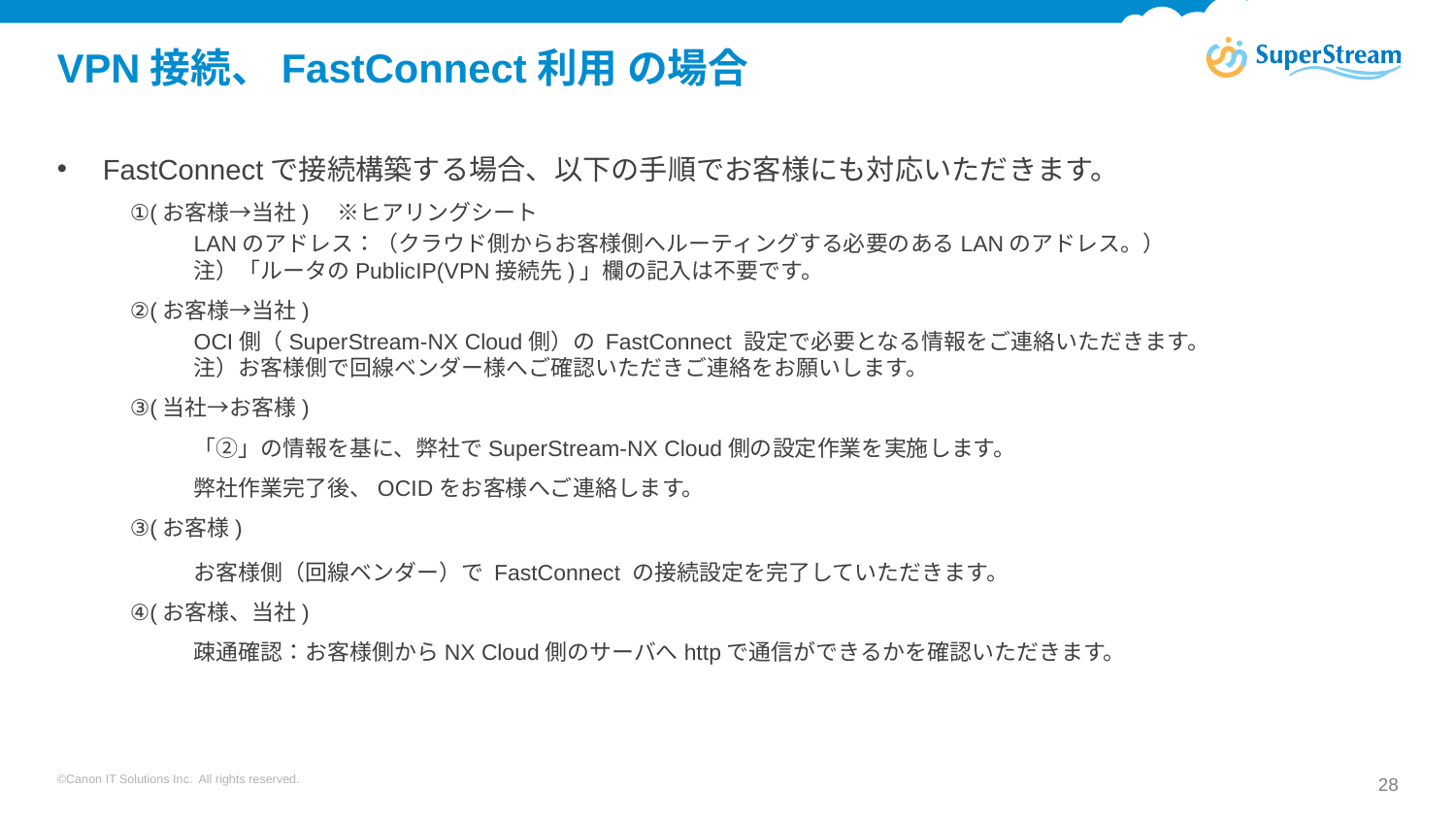

# VPN接続、FastConnect利用 の場合
FastConnectで接続構築する場合、以下の手順でお客様にも対応いただきます。
①(お客様→当社)　※ヒアリングシート
LANのアドレス：（クラウド側からお客様側へルーティングする必要のあるLANのアドレス。）
注）「ルータのPublicIP(VPN接続先)」欄の記入は不要です。
②(お客様→当社)
OCI側（SuperStream-NX Cloud側）の FastConnect 設定で必要となる情報をご連絡いただきます。
注）お客様側で回線ベンダー様へご確認いただきご連絡をお願いします。
③(当社→お客様)
「②」の情報を基に、弊社でSuperStream-NX Cloud側の設定作業を実施します。
弊社作業完了後、OCIDをお客様へご連絡します。
③(お客様)
お客様側（回線ベンダー）で FastConnect の接続設定を完了していただきます。
④(お客様、当社)
疎通確認：お客様側からNX Cloud側のサーバへhttpで通信ができるかを確認いただきます。

©Canon IT Solutions Inc.  All rights reserved.
28